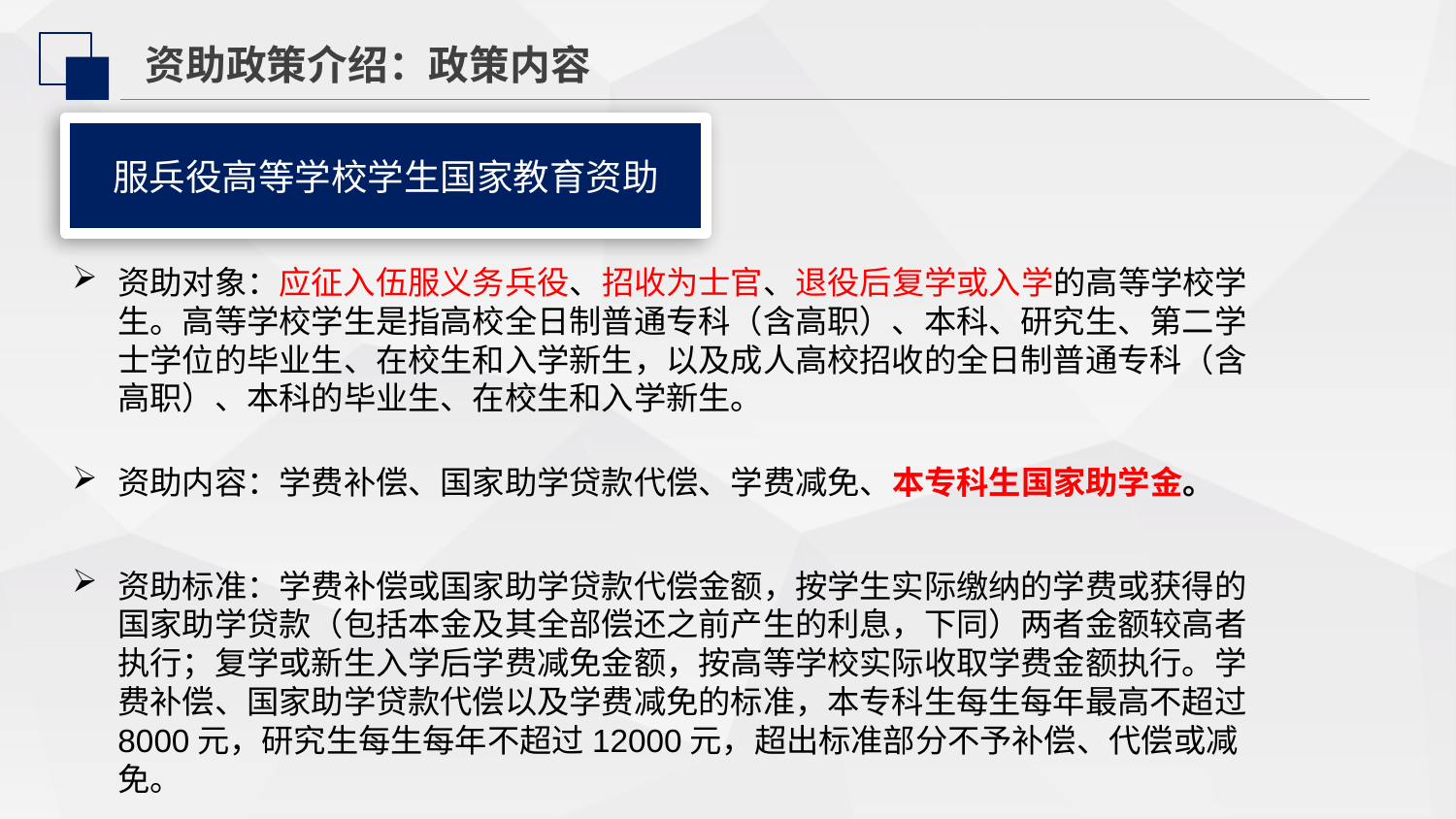

资助政策介绍：政策内容
服兵役高等学校学生国家教育资助
资助对象：应征入伍服义务兵役、招收为士官、退役后复学或入学的高等学校学生。高等学校学生是指高校全日制普通专科（含高职）、本科、研究生、第二学士学位的毕业生、在校生和入学新生，以及成人高校招收的全日制普通专科（含高职）、本科的毕业生、在校生和入学新生。
资助内容：学费补偿、国家助学贷款代偿、学费减免、本专科生国家助学金。
资助标准：学费补偿或国家助学贷款代偿金额，按学生实际缴纳的学费或获得的国家助学贷款（包括本金及其全部偿还之前产生的利息，下同）两者金额较高者执行；复学或新生入学后学费减免金额，按高等学校实际收取学费金额执行。学费补偿、国家助学贷款代偿以及学费减免的标准，本专科生每生每年最高不超过8000元，研究生每生每年不超过12000元，超出标准部分不予补偿、代偿或减免。